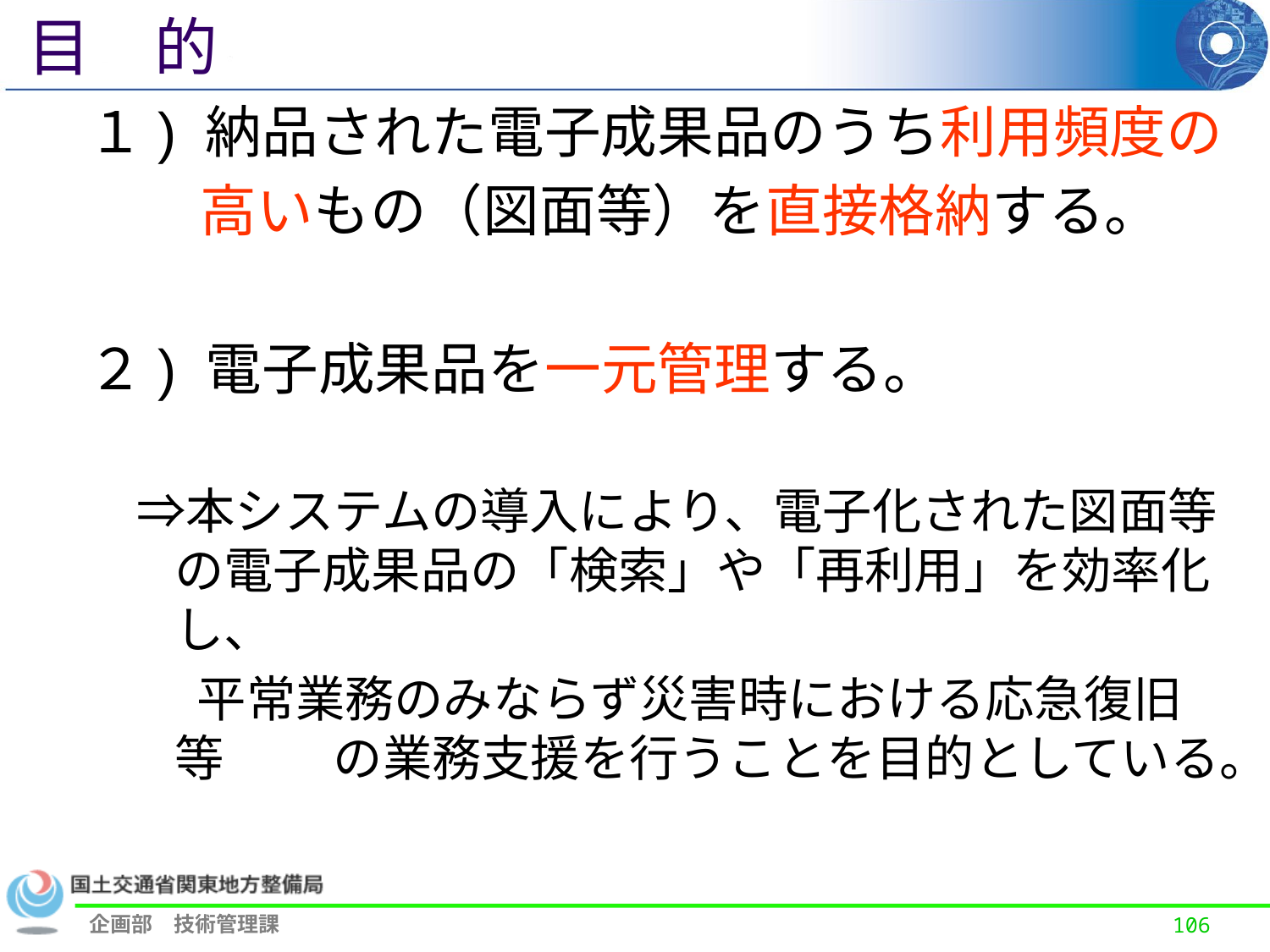

目　的
１) 納品された電子成果品のうち利用頻度の
　　高いもの（図面等）を直接格納する。

２) 電子成果品を一元管理する。

　⇒本システムの導入により、電子化された図面等の電子成果品の「検索」や「再利用」を効率化し、
　　 平常業務のみならず災害時における応急復旧等　　 の業務支援を行うことを目的としている。